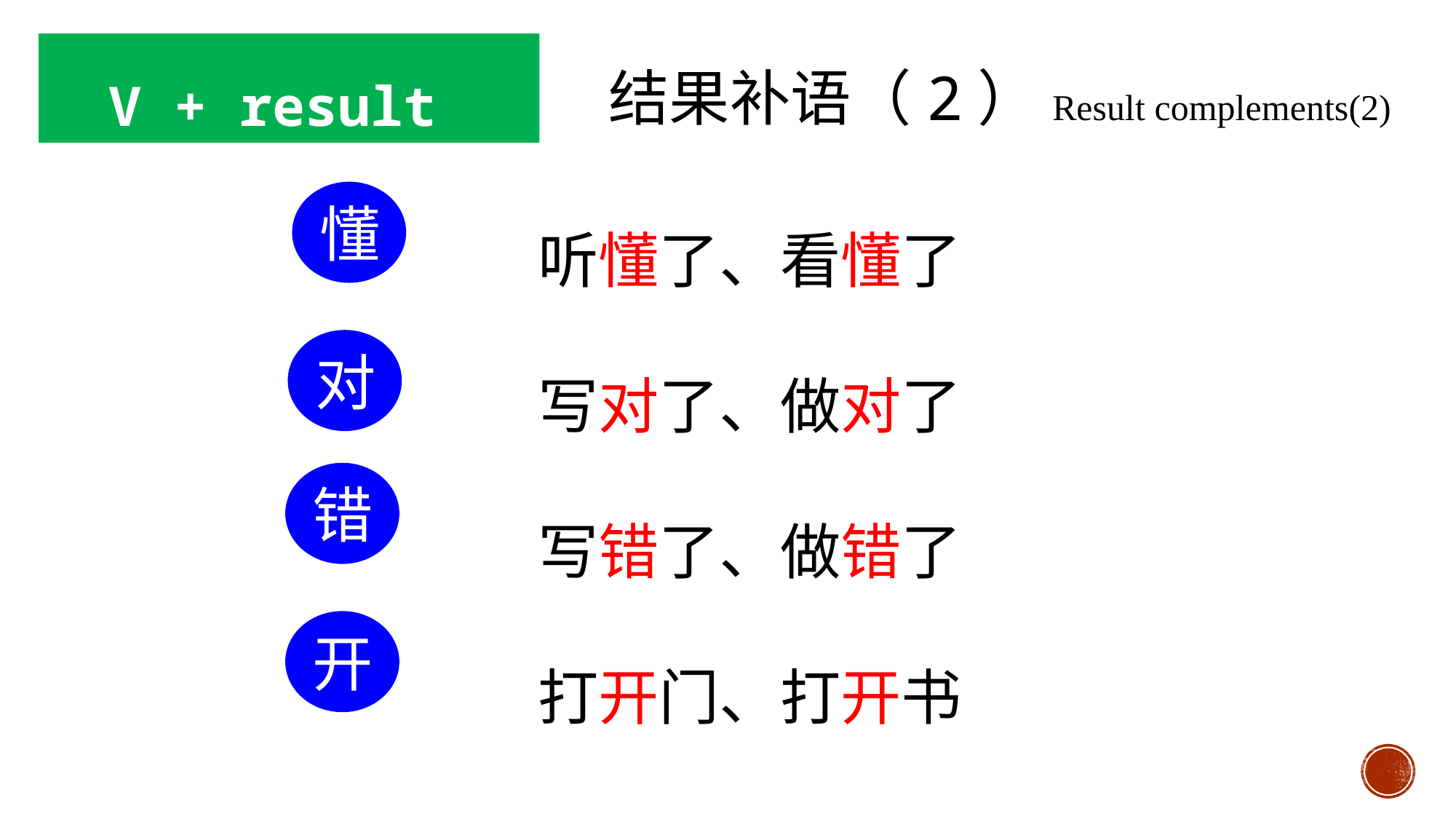

V + result
结果补语（2）Result complements(2)
听懂了、看懂了
写对了、做对了
写错了、做错了
打开门、打开书
懂
对
错
开